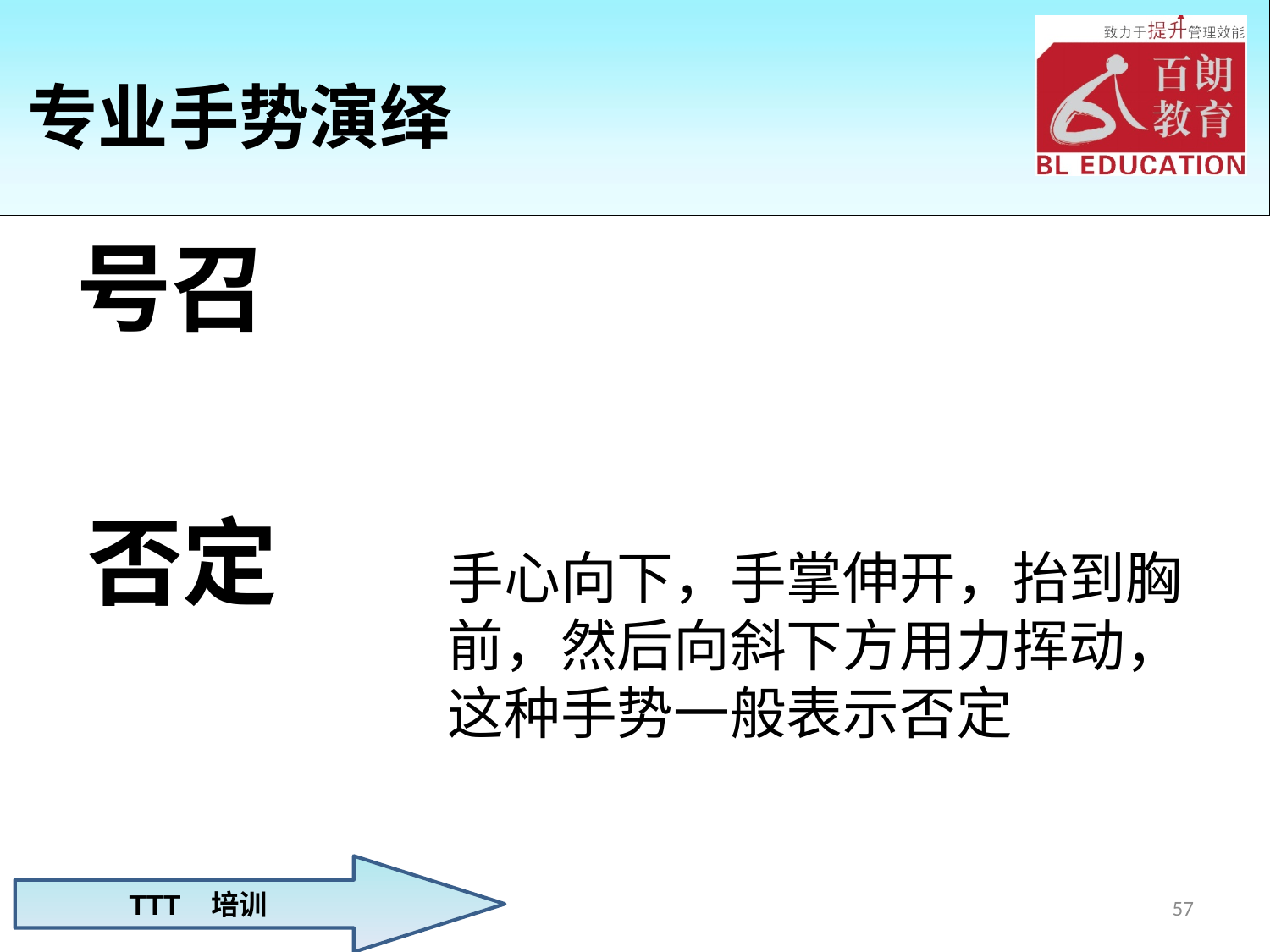

# 专业手势演绎
号召
否定
手心向下，手掌伸开，抬到胸前，然后向斜下方用力挥动，这种手势一般表示否定
57